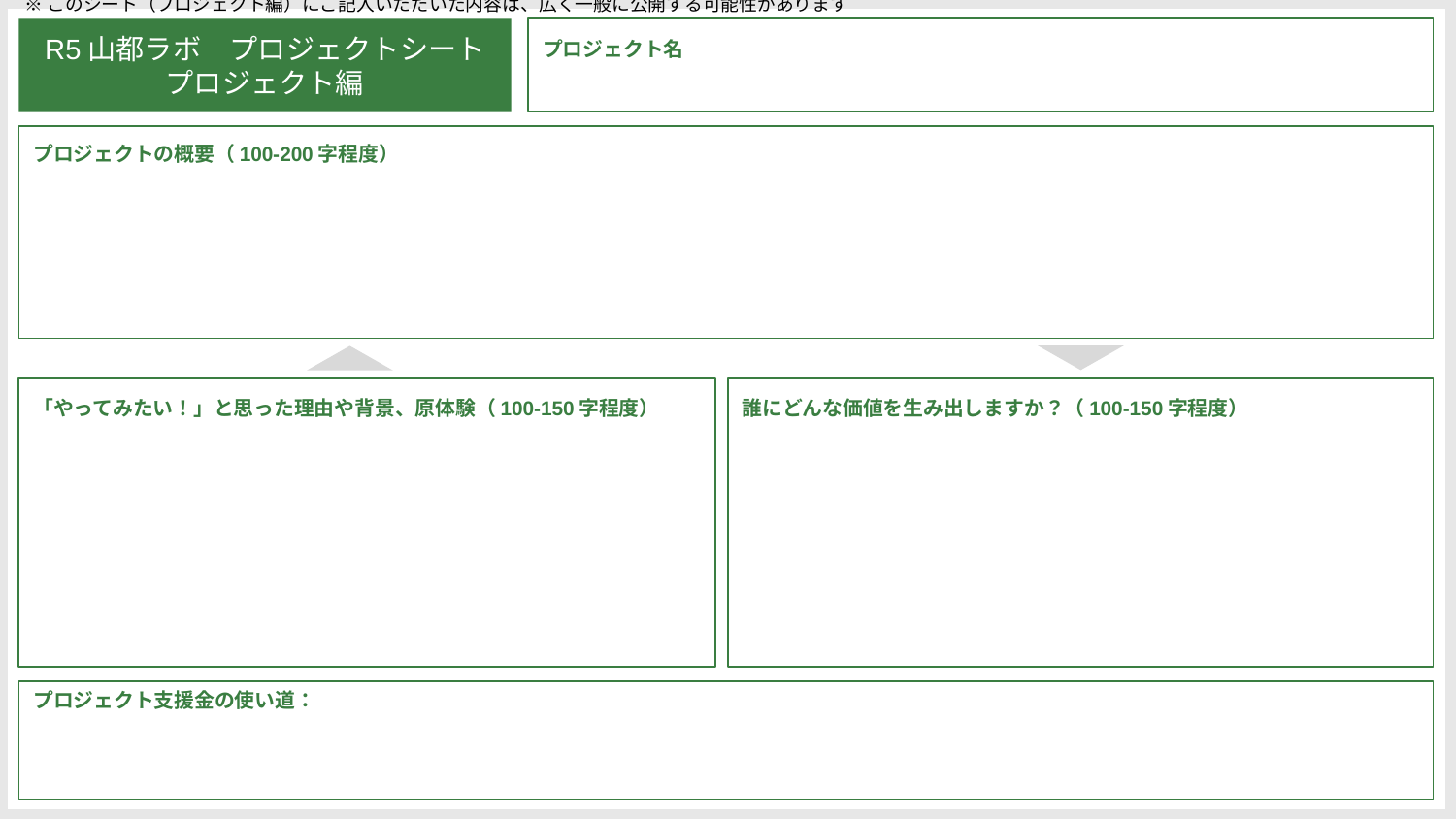

※このシート（プロジェクト編）にご記入いただいた内容は、広く一般に公開する可能性があります
R5山都ラボ　プロジェクトシート
プロジェクト編

プロジェクト名

プロジェクトの概要（100-200字程度）

「やってみたい！」と思った理由や背景、原体験（100-150字程度）

誰にどんな価値を生み出しますか？（100-150字程度）

プロジェクト支援金の使い道：